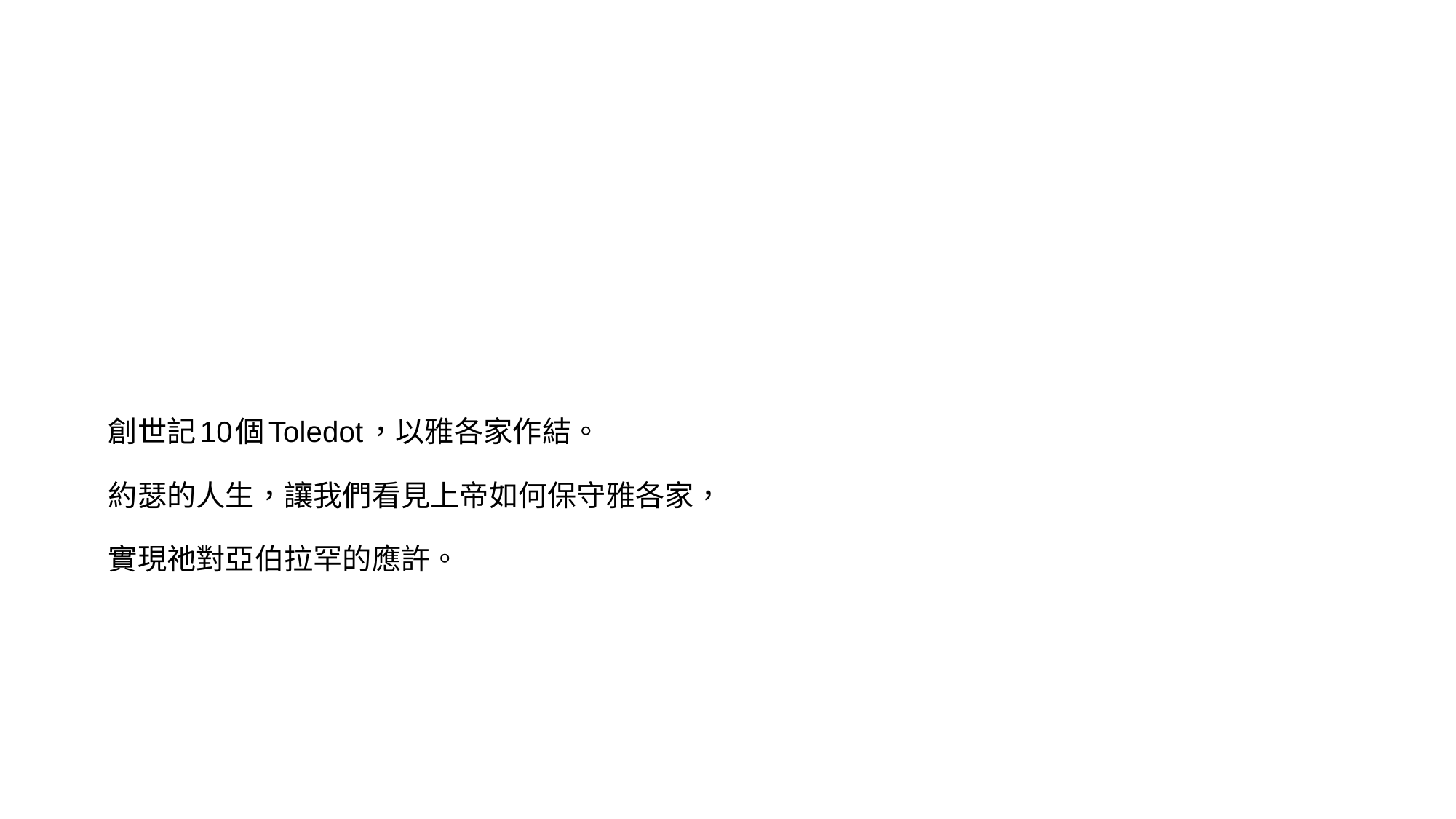

# 創世記10個Toledot，以雅各家作結。 約瑟的人生，讓我們看見上帝如何保守雅各家， 實現祂對亞伯拉罕的應許。